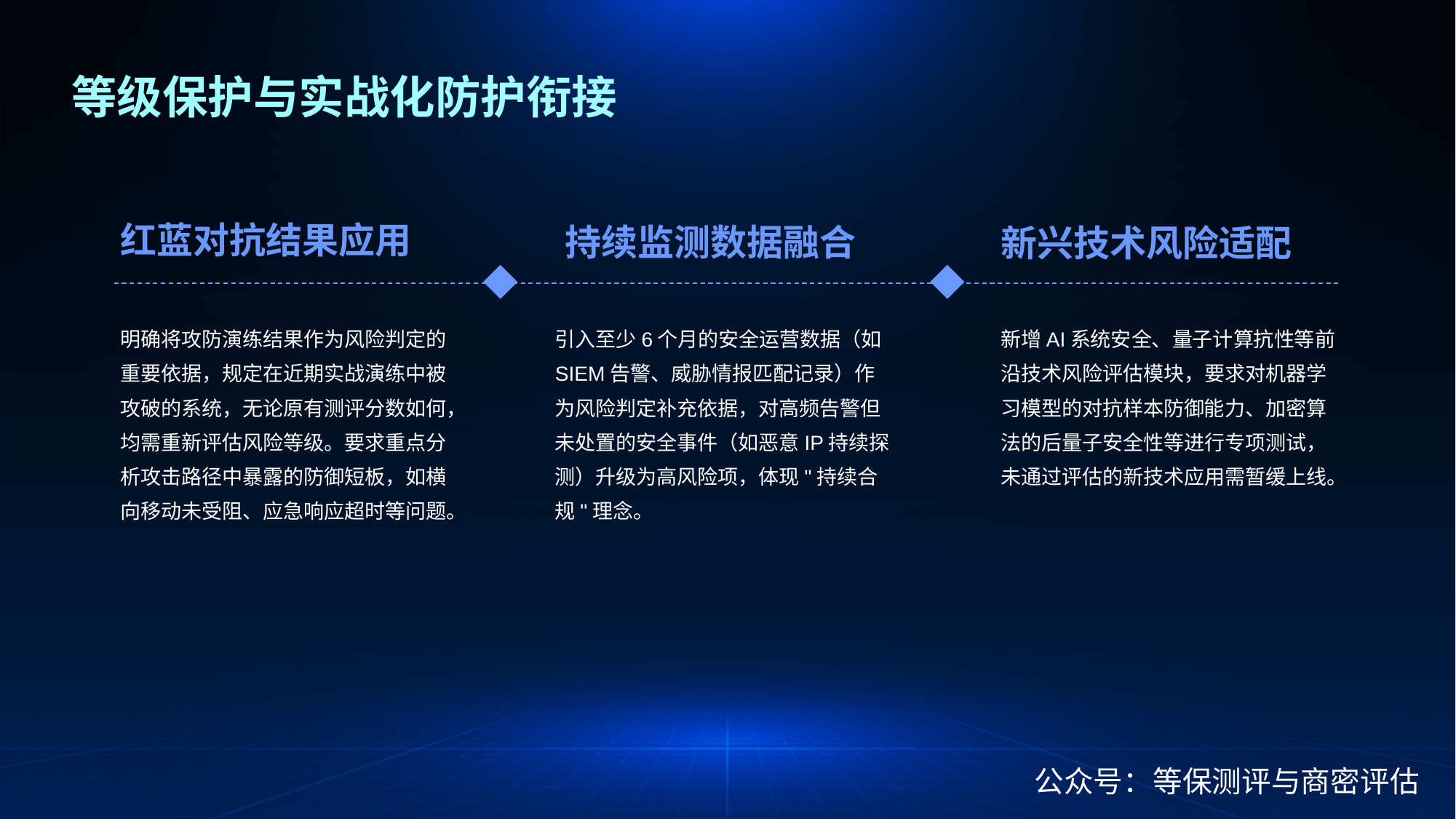

等级保护与实战化防护衔接
红蓝对抗结果应用
持续监测数据融合
新兴技术风险适配

明确将攻防演练结果作为风险判定的重要依据，规定在近期实战演练中被攻破的系统，无论原有测评分数如何，均需重新评估风险等级。要求重点分析攻击路径中暴露的防御短板，如横向移动未受阻、应急响应超时等问题。
引入至少6个月的安全运营数据（如SIEM告警、威胁情报匹配记录）作为风险判定补充依据，对高频告警但未处置的安全事件（如恶意IP持续探测）升级为高风险项，体现"持续合规"理念。
新增AI系统安全、量子计算抗性等前沿技术风险评估模块，要求对机器学习模型的对抗样本防御能力、加密算法的后量子安全性等进行专项测试，未通过评估的新技术应用需暂缓上线。
公众号：等保测评与商密评估